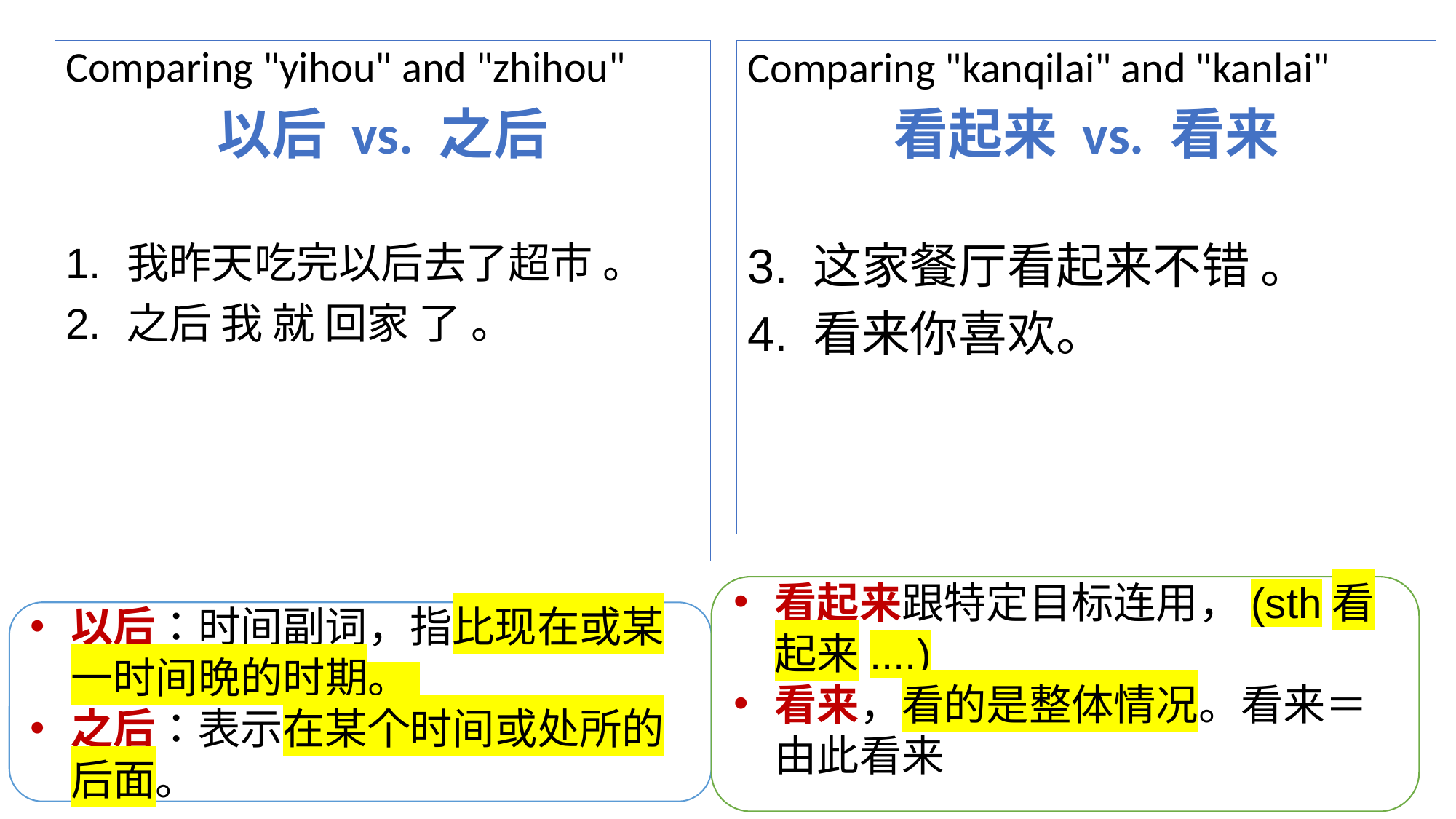

Comparing "yihou" and "zhihou"
以后 vs. 之后

我昨天吃完以后去了超市 。
之后 我 就 回家 了 。

Comparing "kanqilai" and "kanlai"
看起来 vs. 看来

3. 这家餐厅看起来不错 。
4. 看来你喜欢。

看起来跟特定目标连用，(sth看起来....)
看来，看的是整体情况。看来＝由此看来

以后：时间副词，指比现在或某一时间晩的时期。
之后：表示在某个时间或处所的后面。